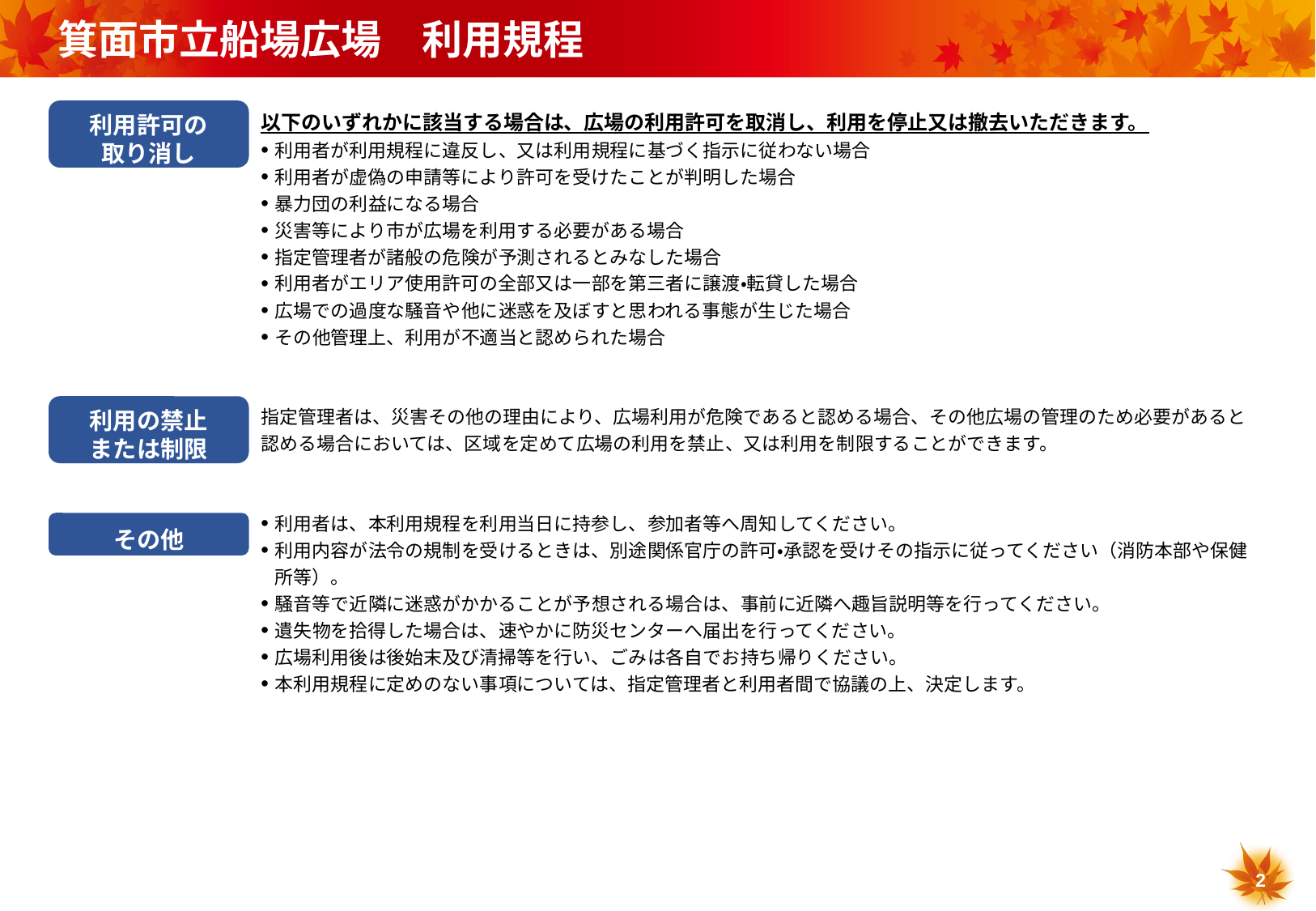

# 箕面市立船場広場　利用規程
以下のいずれかに該当する場合は、広場の利用許可を取消し、利用を停止又は撤去いただきます。
利用者が利用規程に違反し、又は利用規程に基づく指示に従わない場合
利用者が虚偽の申請等により許可を受けたことが判明した場合
暴力団の利益になる場合
災害等により市が広場を利用する必要がある場合
指定管理者が諸般の危険が予測されるとみなした場合
利用者がエリア使用許可の全部又は一部を第三者に譲渡・転貸した場合
広場での過度な騒音や他に迷惑を及ぼすと思われる事態が生じた場合
その他管理上、利用が不適当と認められた場合

指定管理者は、災害その他の理由により、広場利用が危険であると認める場合、その他広場の管理のため必要があると認める場合においては、区域を定めて広場の利用を禁止、又は利用を制限することができます。

利用者は、本利用規程を利用当日に持参し、参加者等へ周知してください。
利用内容が法令の規制を受けるときは、別途関係官庁の許可・承認を受けその指示に従ってください（消防本部や保健所等）。
騒音等で近隣に迷惑がかかることが予想される場合は、事前に近隣へ趣旨説明等を行ってください。
遺失物を拾得した場合は、速やかに防災センターへ届出を行ってください。
広場利用後は後始末及び清掃等を行い、ごみは各自でお持ち帰りください。
本利用規程に定めのない事項については、指定管理者と利用者間で協議の上、決定します。
利用許可の
取り消し
利用の禁止
または制限
その他
2